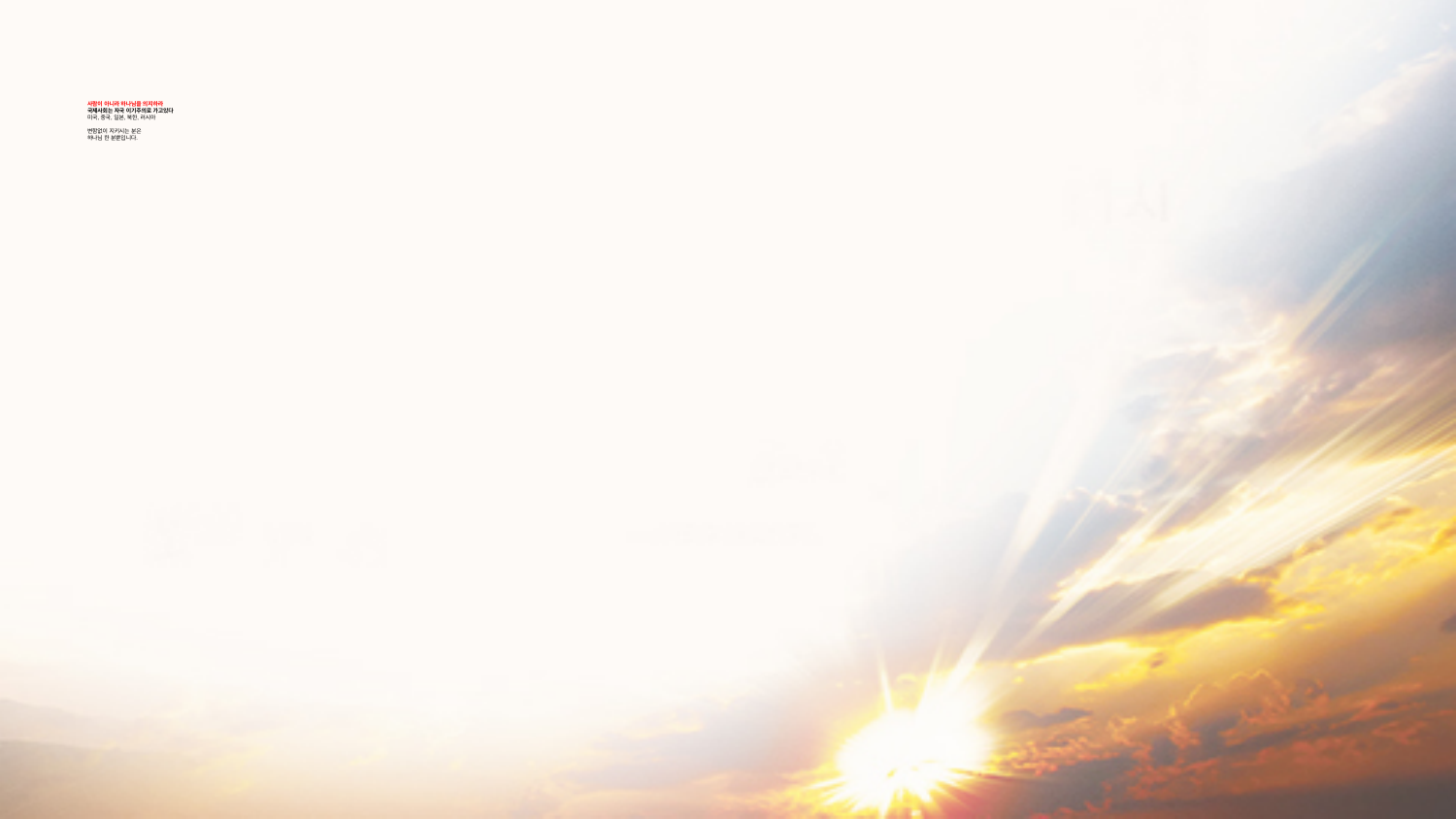

# 사람이 아니라 하나님을 의지하라
국제사회는 자국 이기주의로 가고있다
미국, 중국, 일본, 북한, 러시아
변함없이 지키시는 분은
하나님 한 분뿐입니다.